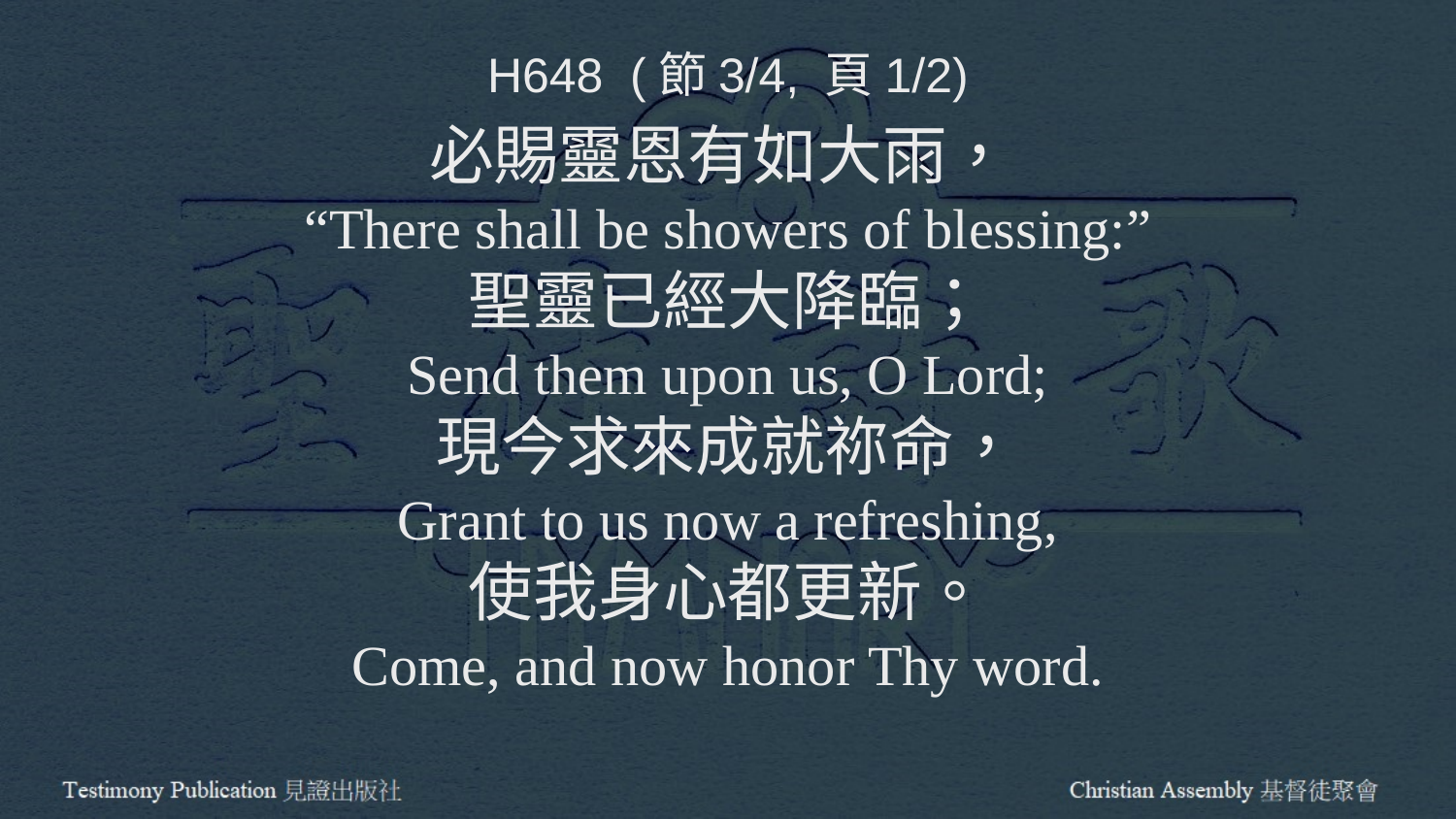

H648  (節3/4, 頁1/2)
必賜靈恩有如大雨，
“There shall be showers of blessing:”
聖靈已經大降臨；
Send them upon us, O Lord;
現今求來成就祢命，
Grant to us now a refreshing,
使我身心都更新。
Come, and now honor Thy word.